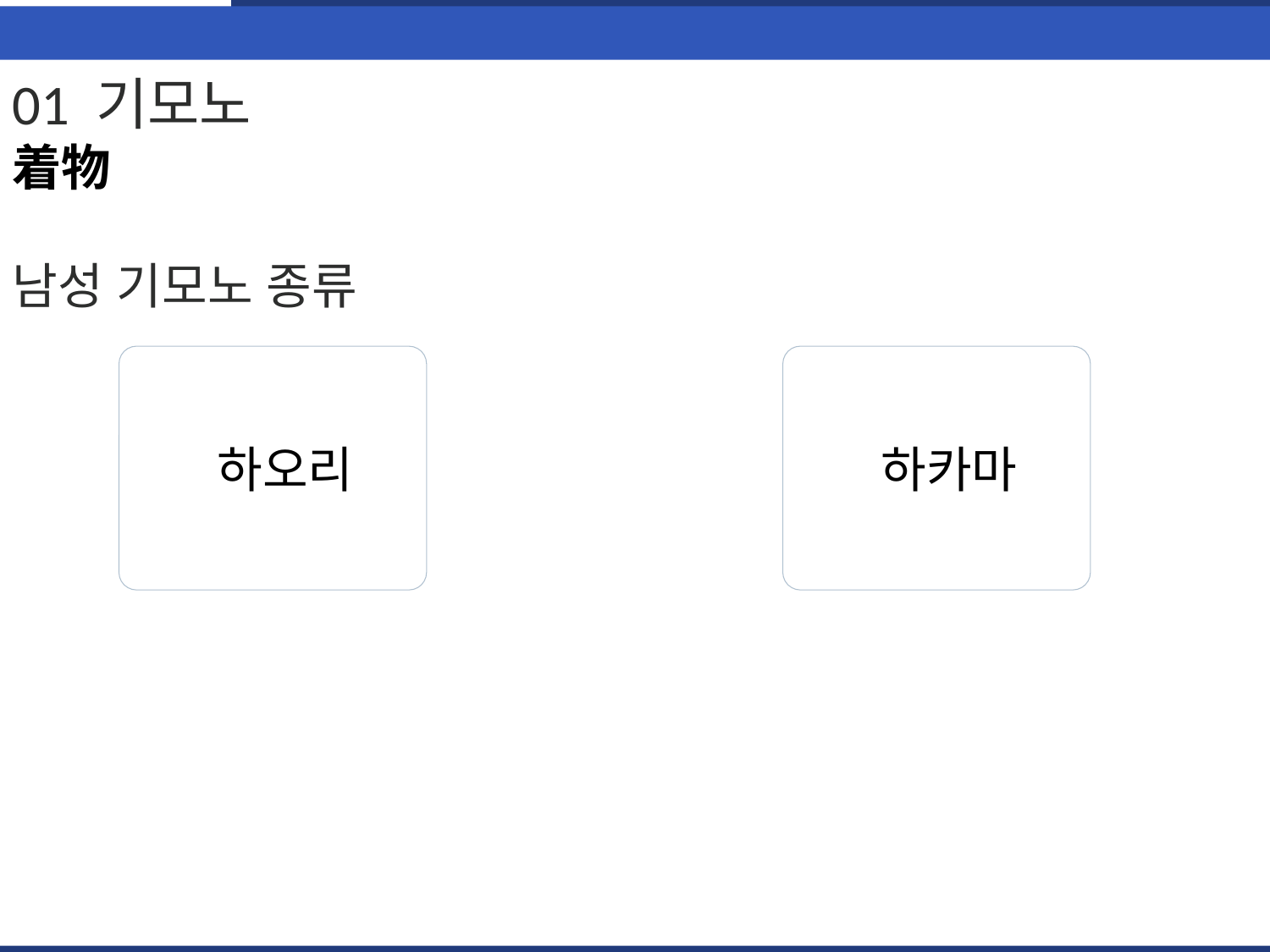

01 기모노
着物

남성 기모노 종류

     하카마
     하오리